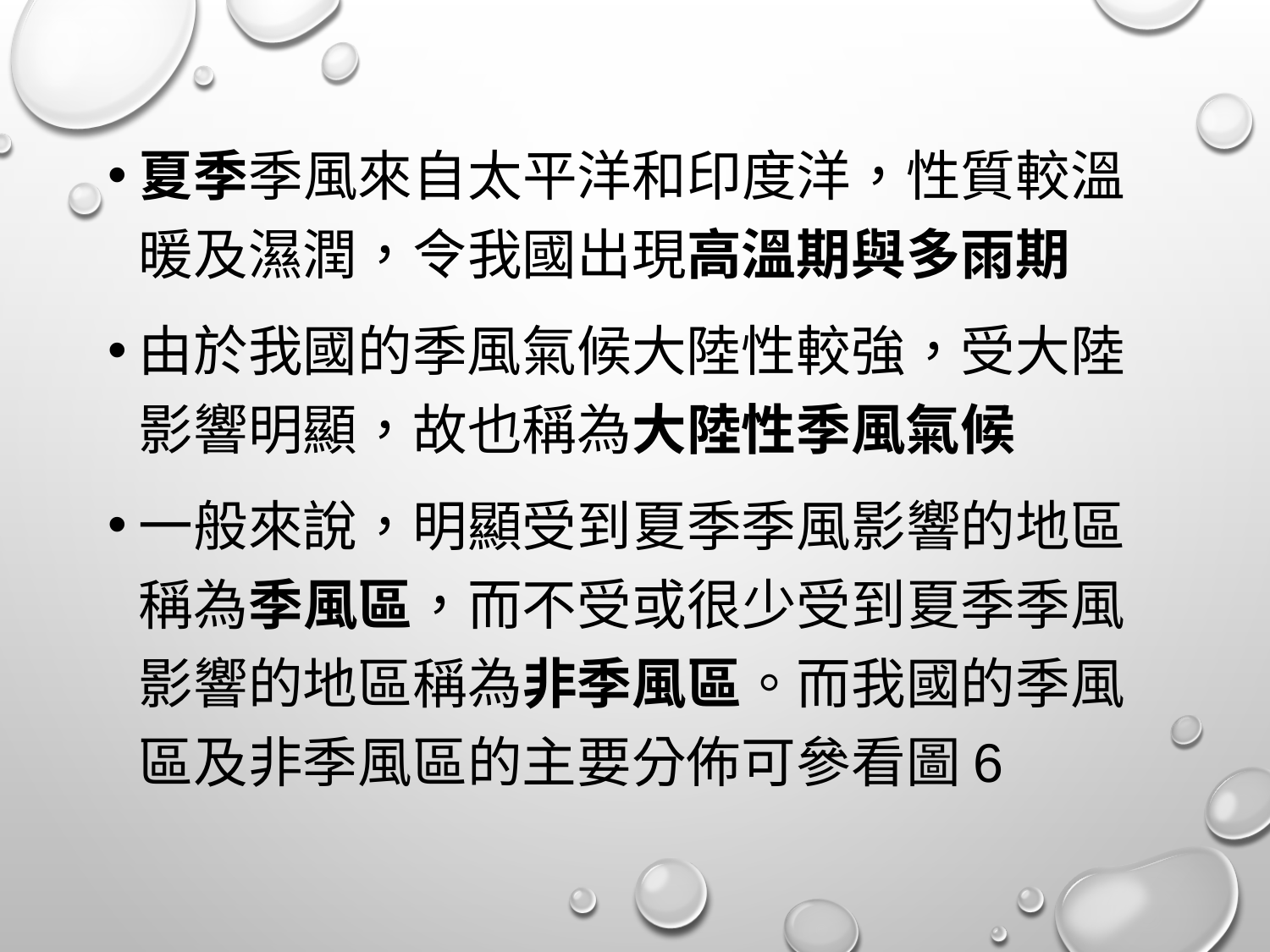

夏季季風來自太平洋和印度洋，性質較溫暖及濕潤，令我國出現高溫期與多雨期
由於我國的季風氣候大陸性較強，受大陸影響明顯，故也稱為大陸性季風氣候
一般來說，明顯受到夏季季風影響的地區稱為季風區，而不受或很少受到夏季季風影響的地區稱為非季風區。而我國的季風區及非季風區的主要分佈可參看圖6